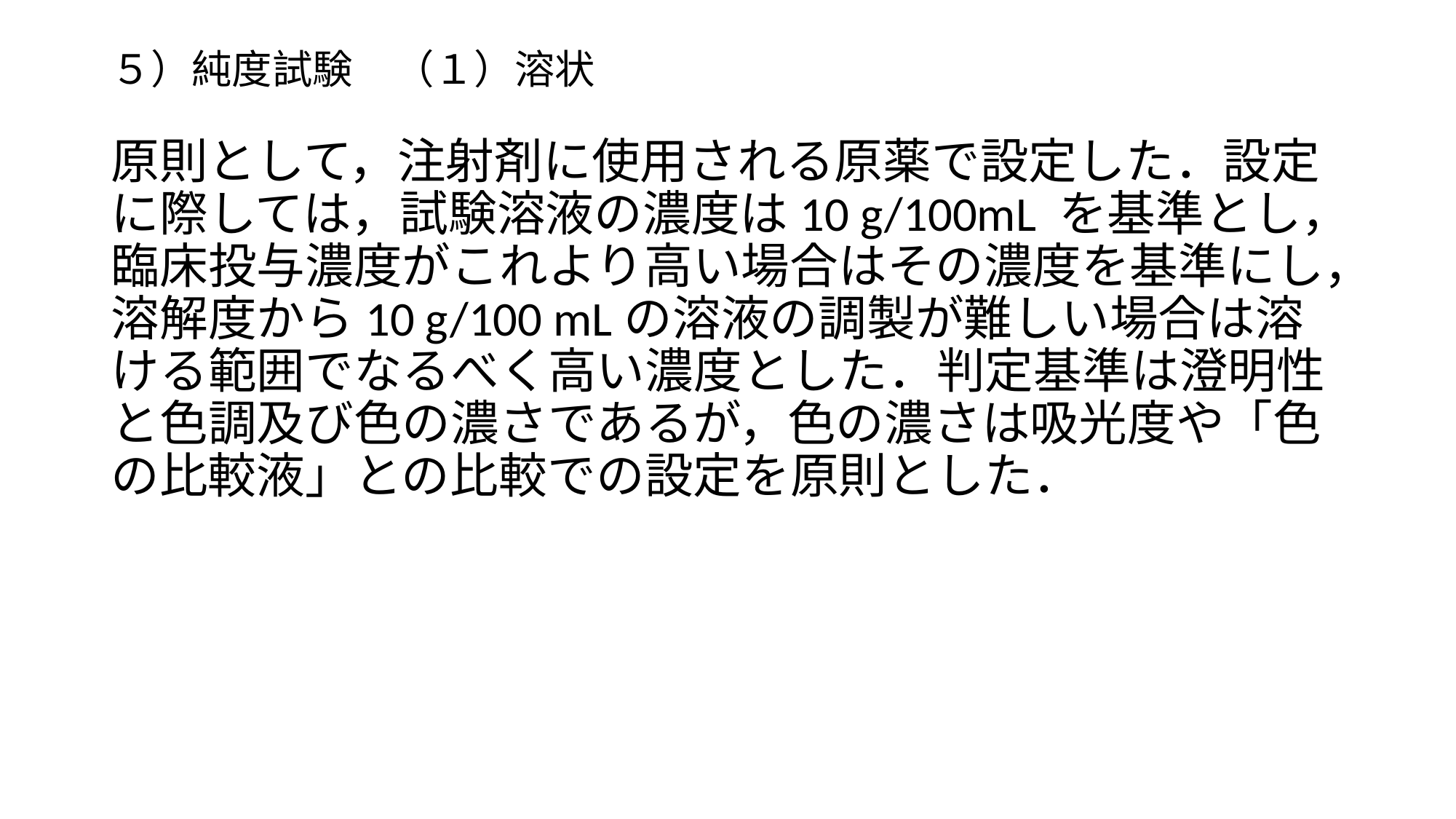

# ５）純度試験　（１）溶状
原則として，注射剤に使用される原薬で設定した．設定に際しては，試験溶液の濃度は10 g/100mL を基準とし，臨床投与濃度がこれより高い場合はその濃度を基準にし，溶解度から10 g/100 mLの溶液の調製が難しい場合は溶ける範囲でなるべく高い濃度とした．判定基準は澄明性と色調及び色の濃さであるが，色の濃さは吸光度や「色の比較液」との比較での設定を原則とした．